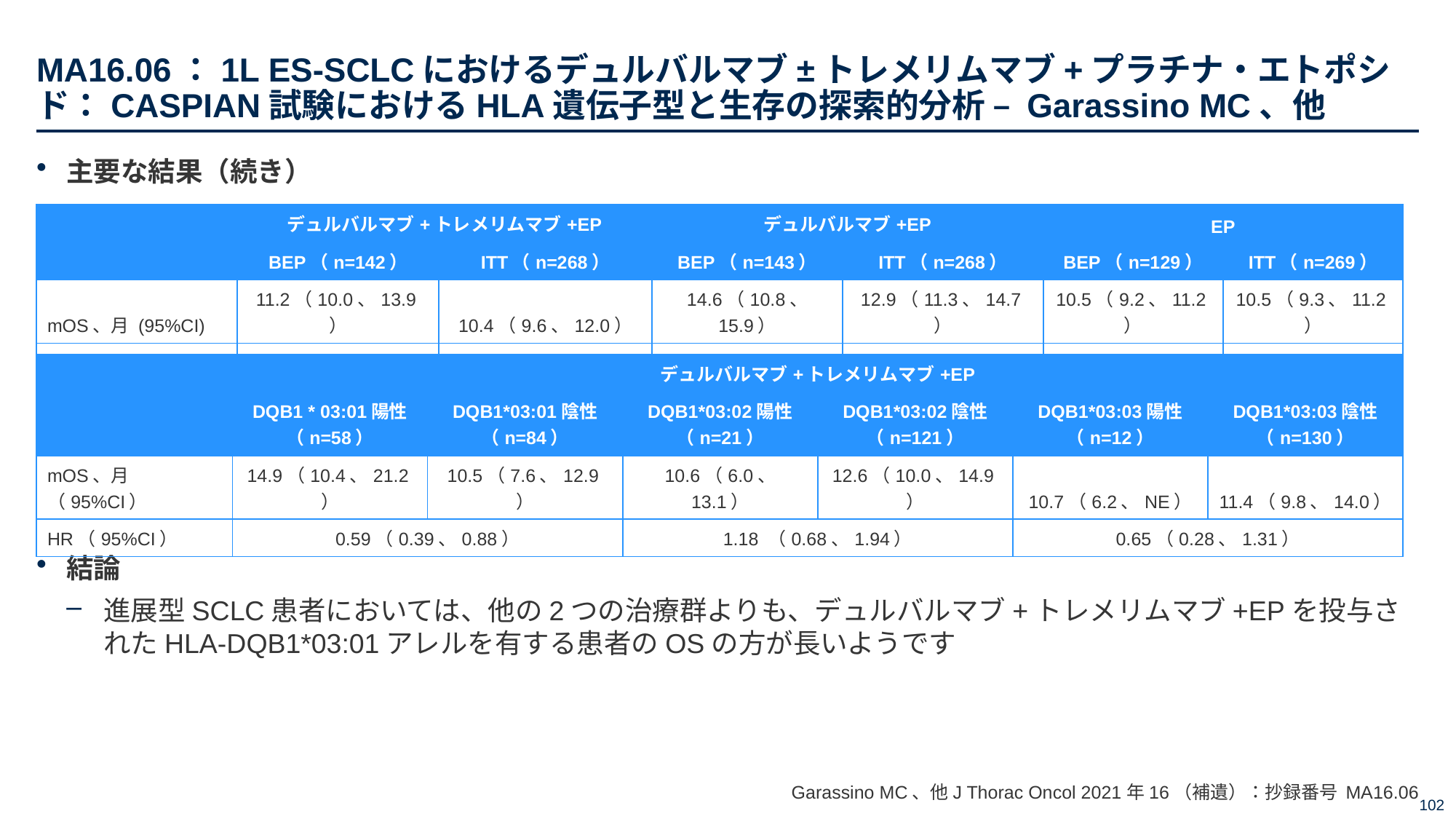

# MA16.06：1L ES-SCLCにおけるデュルバルマブ±トレメリムマブ+プラチナ・エトポシド：CASPIAN試験におけるHLA遺伝子型と生存の探索的分析 – Garassino MC、他
主要な結果（続き）
結論
進展型SCLC患者においては、他の2つの治療群よりも、デュルバルマブ+トレメリムマブ+EPを投与されたHLA-DQB1*03:01アレルを有する患者のOSの方が長いようです
|  | デュルバルマブ+トレメリムマブ+EP |  | デュルバルマブ+EP |  | EP |  |
| --- | --- | --- | --- | --- | --- | --- |
|  | BEP（n=142） | ITT（n=268） | BEP（n=143） | ITT（n=268） | BEP（n=129） | ITT（n=269） |
| mOS、月 (95%CI) | 11.2（10.0、13.9） | 10.4（9.6、12.0） | 14.6（10.8、 15.9） | 12.9（11.3、14.7） | 10.5（9.2、11.2） | 10.5（9.3、11.2） |
| HR（95%CI） | 0.71（0.55、0.93） | 0.82 （0.68、1.00） | 0.65 （0.49、0.84） | 0.75 （0.62、0.91） | - | - |
|  | デュルバルマブ+トレメリムマブ+EP |  |  |  |  |  |
| --- | --- | --- | --- | --- | --- | --- |
|  | DQB1 \* 03:01陽性（n=58） | DQB1\*03:01陰性（n=84） | DQB1\*03:02陽性（n=21） | DQB1\*03:02陰性（n=121） | DQB1\*03:03陽性（n=12） | DQB1\*03:03陰性（n=130） |
| mOS、月（95%CI） | 14.9（10.4、21.2） | 10.5（7.6、12.9） | 10.6（6.0、 13.1） | 12.6（10.0、14.9） | 10.7（6.2、NE） | 11.4（9.8、14.0） |
| HR（95%CI） | 0.59（0.39、0.88） |  | 1.18 （0.68、1.94） |  | 0.65（0.28、1.31） |  |
Garassino MC、他J Thorac Oncol 2021年16（補遺）：抄録番号 MA16.06